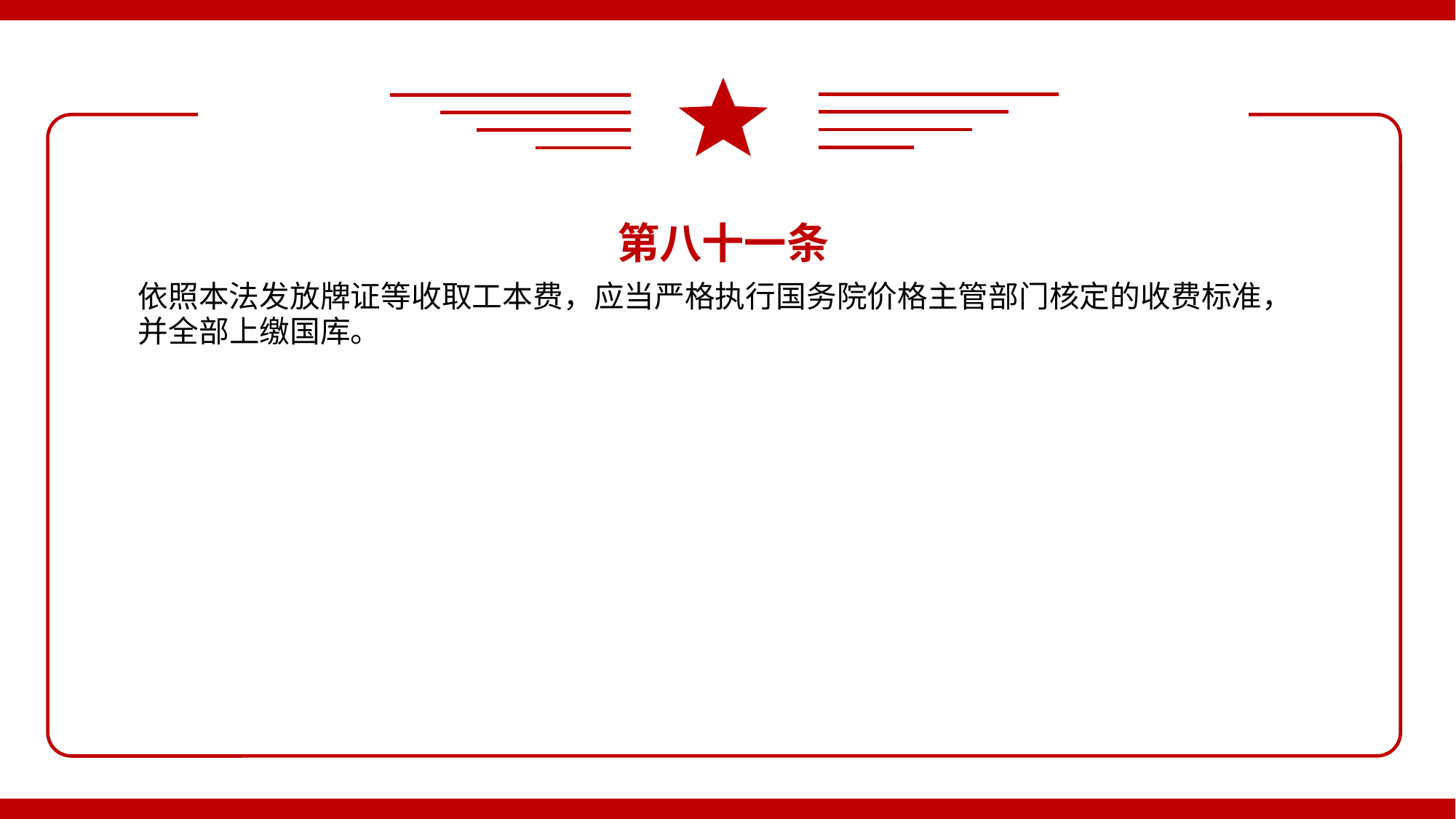

第八十一条
依照本法发放牌证等收取工本费，应当严格执行国务院价格主管部门核定的收费标准，并全部上缴国库。